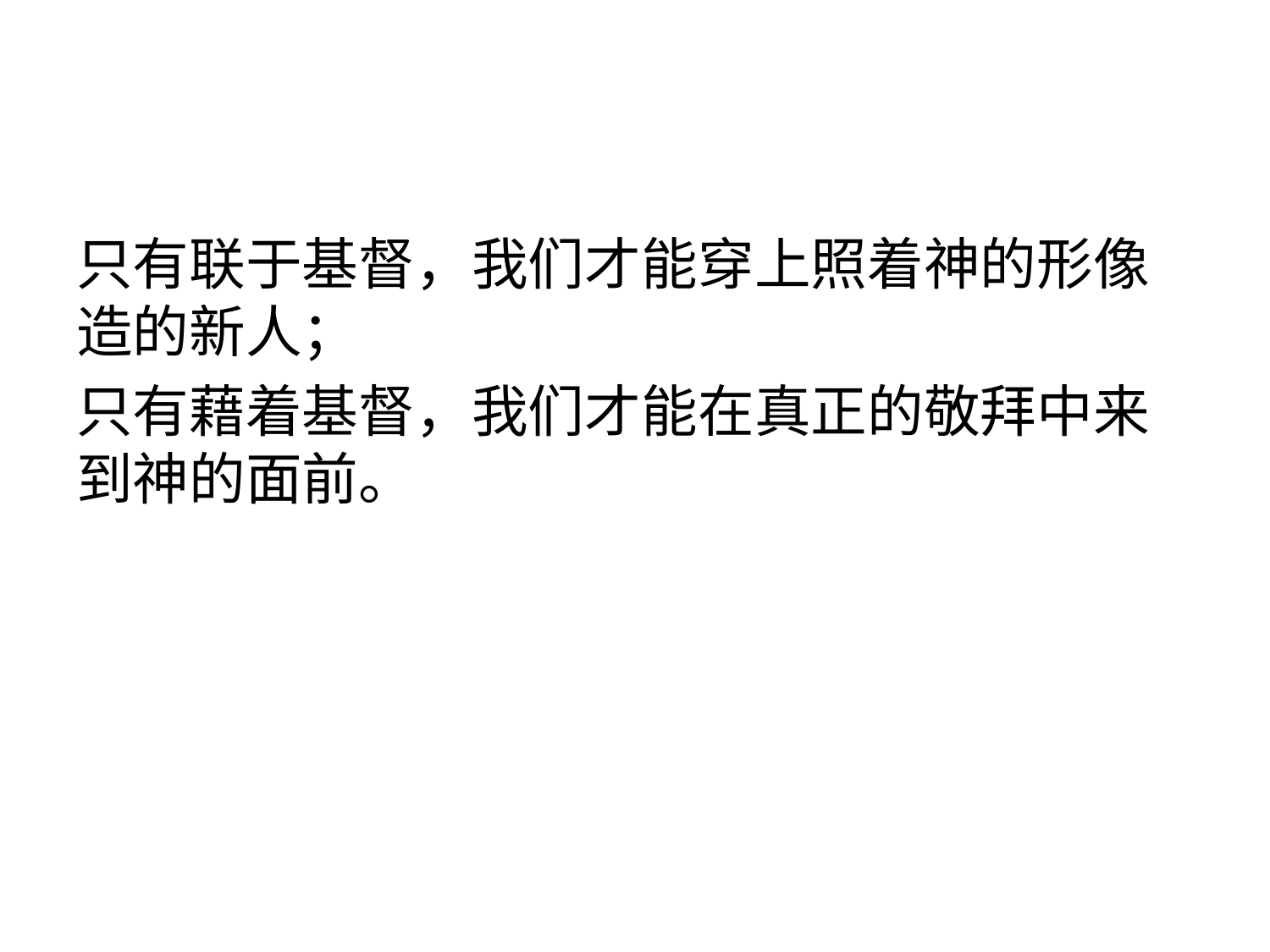

#
只有联于基督，我们才能穿上照着神的形像造的新人；
只有藉着基督，我们才能在真正的敬拜中来到神的面前。